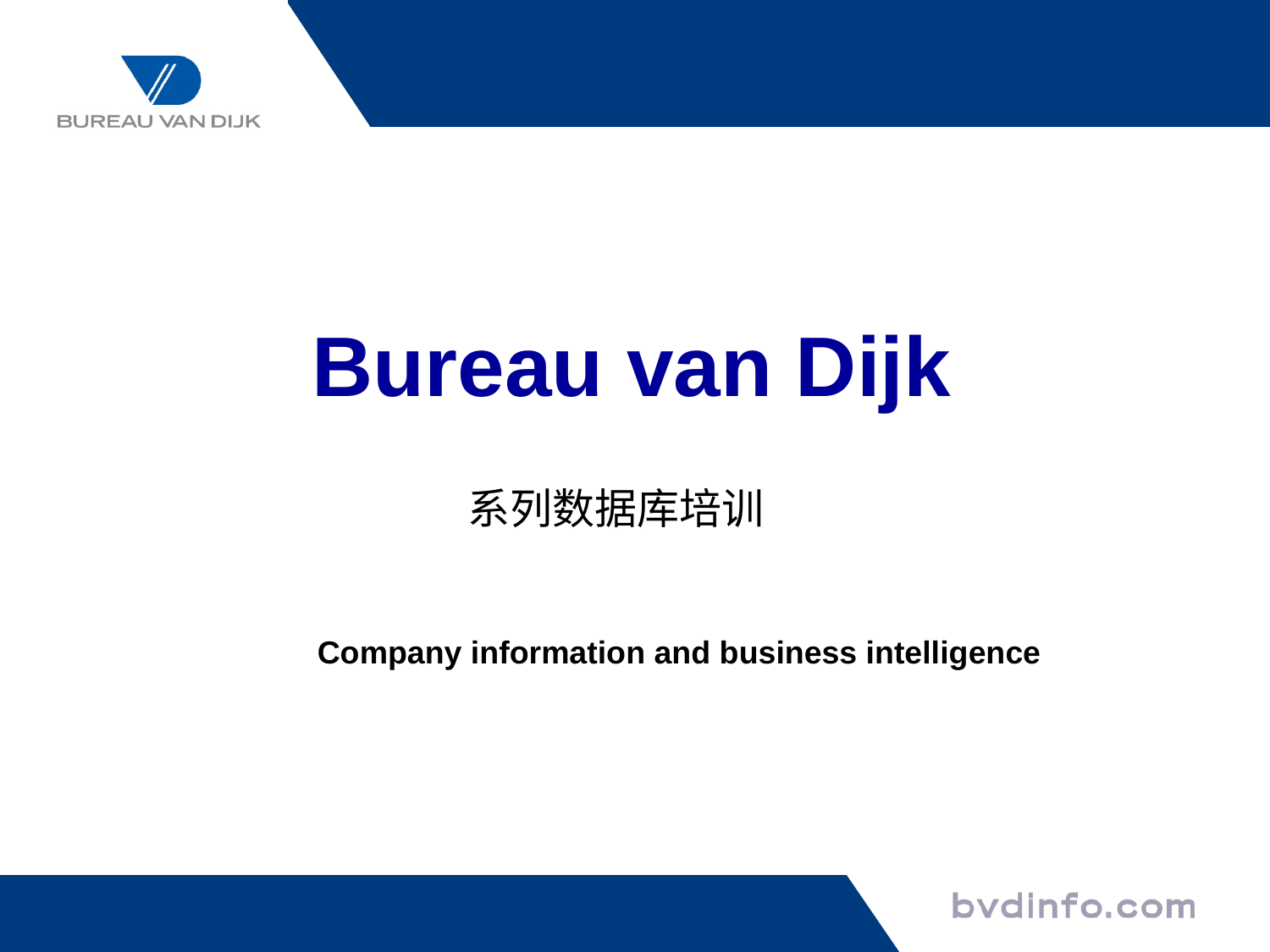

Bureau van Dijk
系列数据库培训
Company information and business intelligence